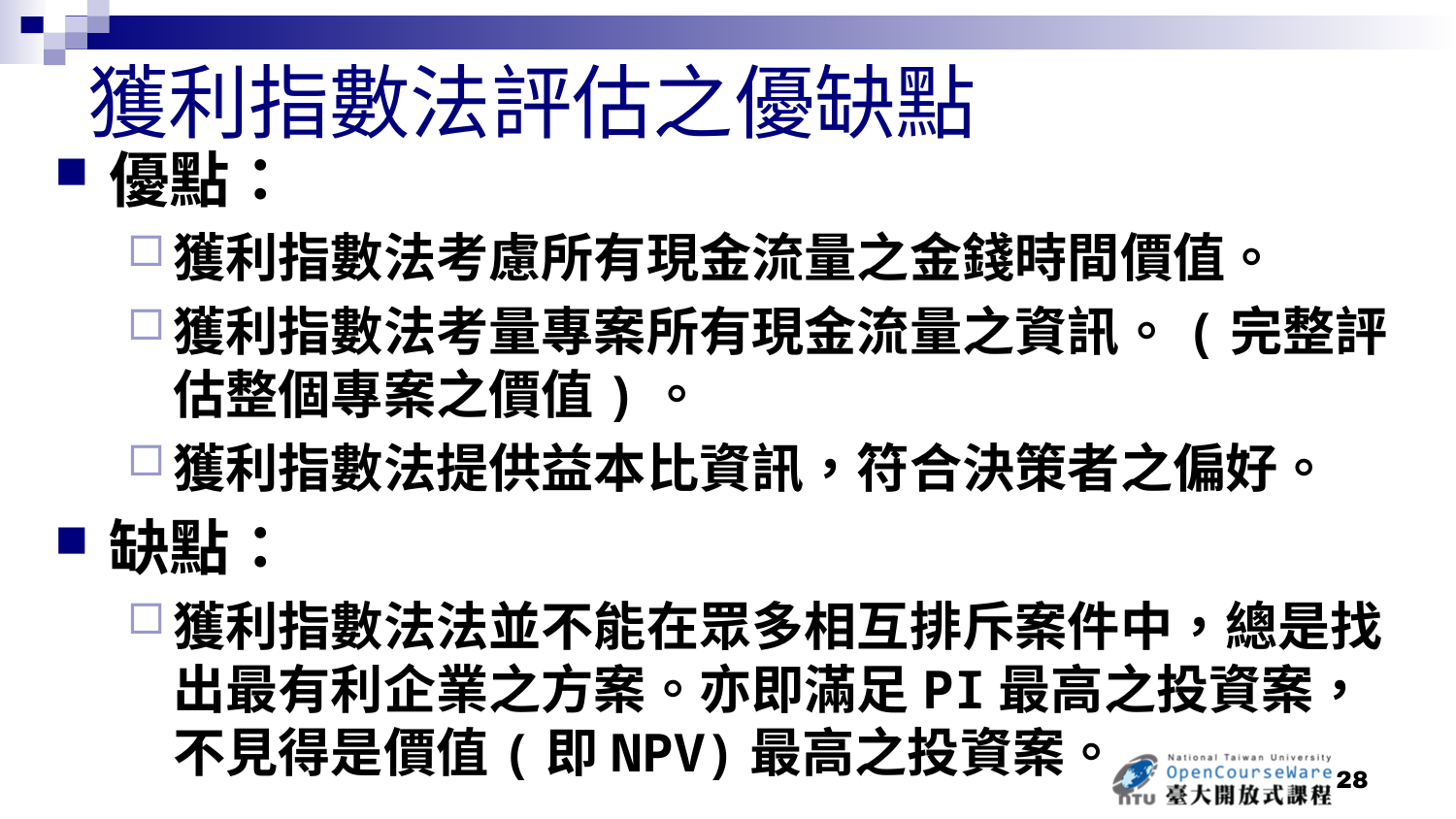

# 獲利指數法評估之優缺點
優點：
獲利指數法考慮所有現金流量之金錢時間價值。
獲利指數法考量專案所有現金流量之資訊。(完整評估整個專案之價值)。
獲利指數法提供益本比資訊，符合決策者之偏好。
缺點：
獲利指數法法並不能在眾多相互排斥案件中，總是找出最有利企業之方案。亦即滿足PI最高之投資案，不見得是價值(即NPV)最高之投資案。

28